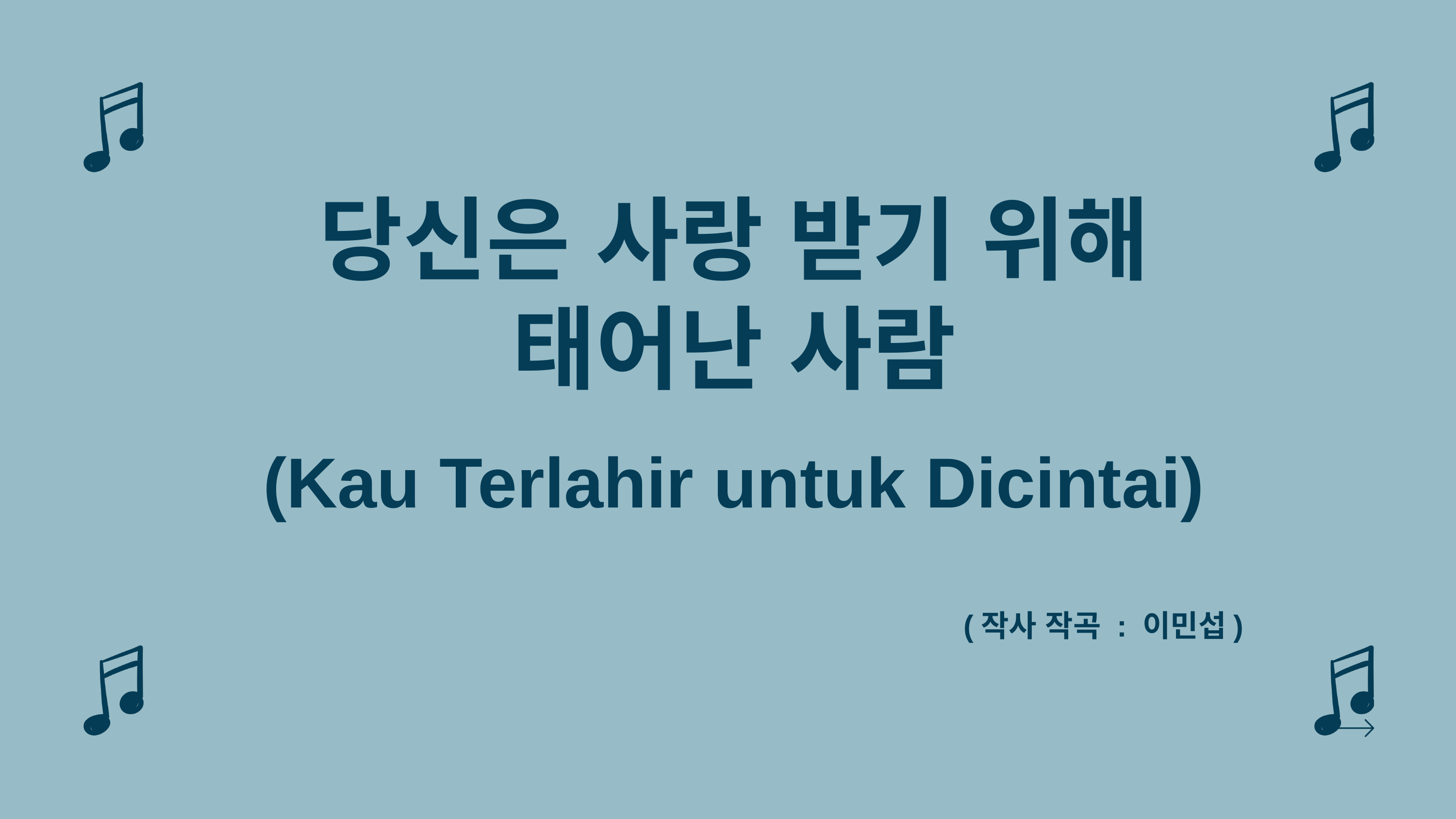

당신은 사랑 받기 위해 태어난 사람

(Kau Terlahir untuk Dicintai)

(작사 작곡 : 이민섭)